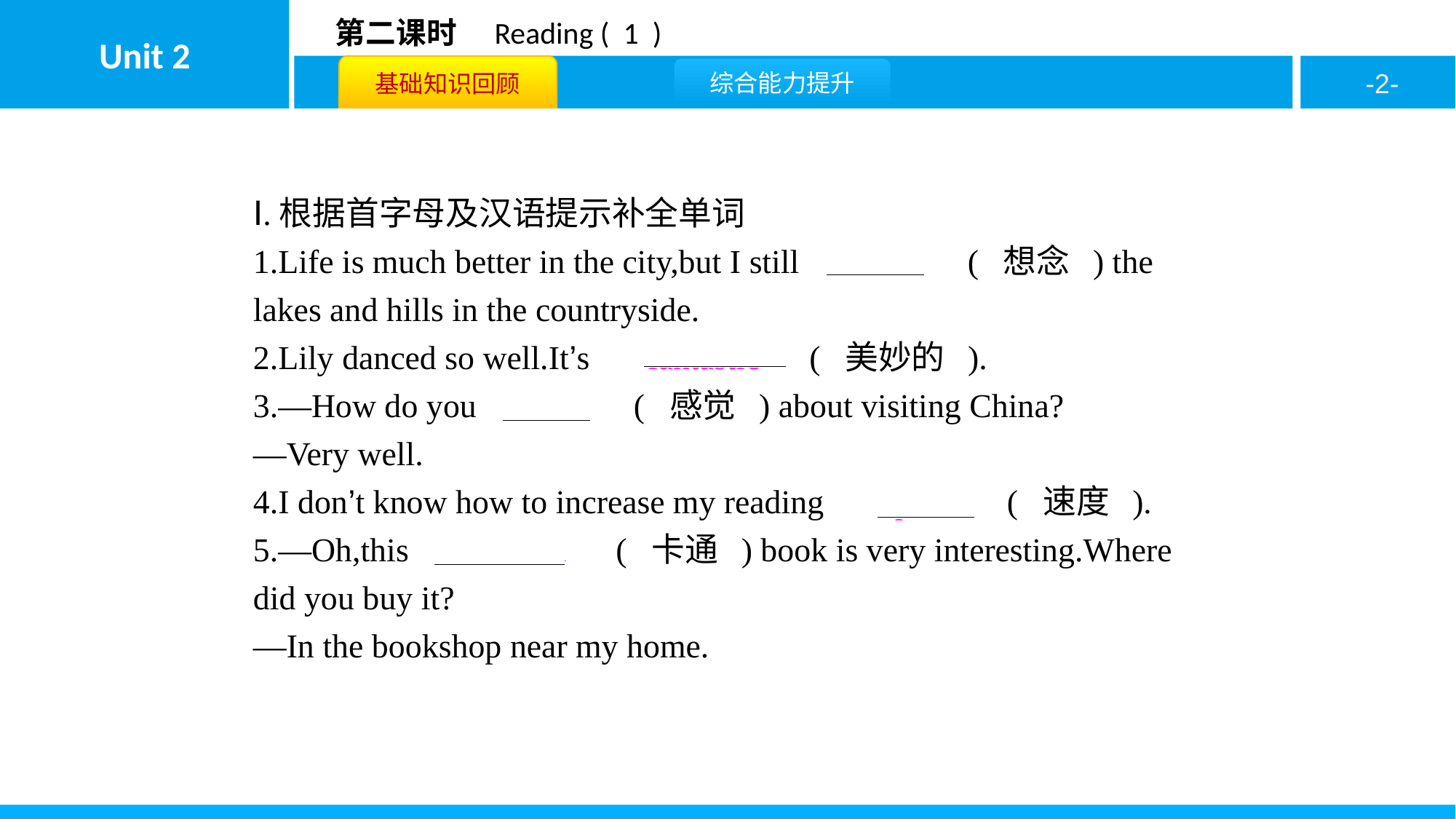

Ⅰ.根据首字母及汉语提示补全单词
1.Life is much better in the city,but I still 　miss　(  想念  ) the lakes and hills in the countryside.
2.Lily danced so well.It’s 　fantastic　(  美妙的  ).
3.—How do you 　feel　(  感觉  ) about visiting China?
—Very well.
4.I don’t know how to increase my reading 　speed　(  速度  ).
5.—Oh,this 　cartoon　(  卡通  ) book is very interesting.Where did you buy it?
—In the bookshop near my home.